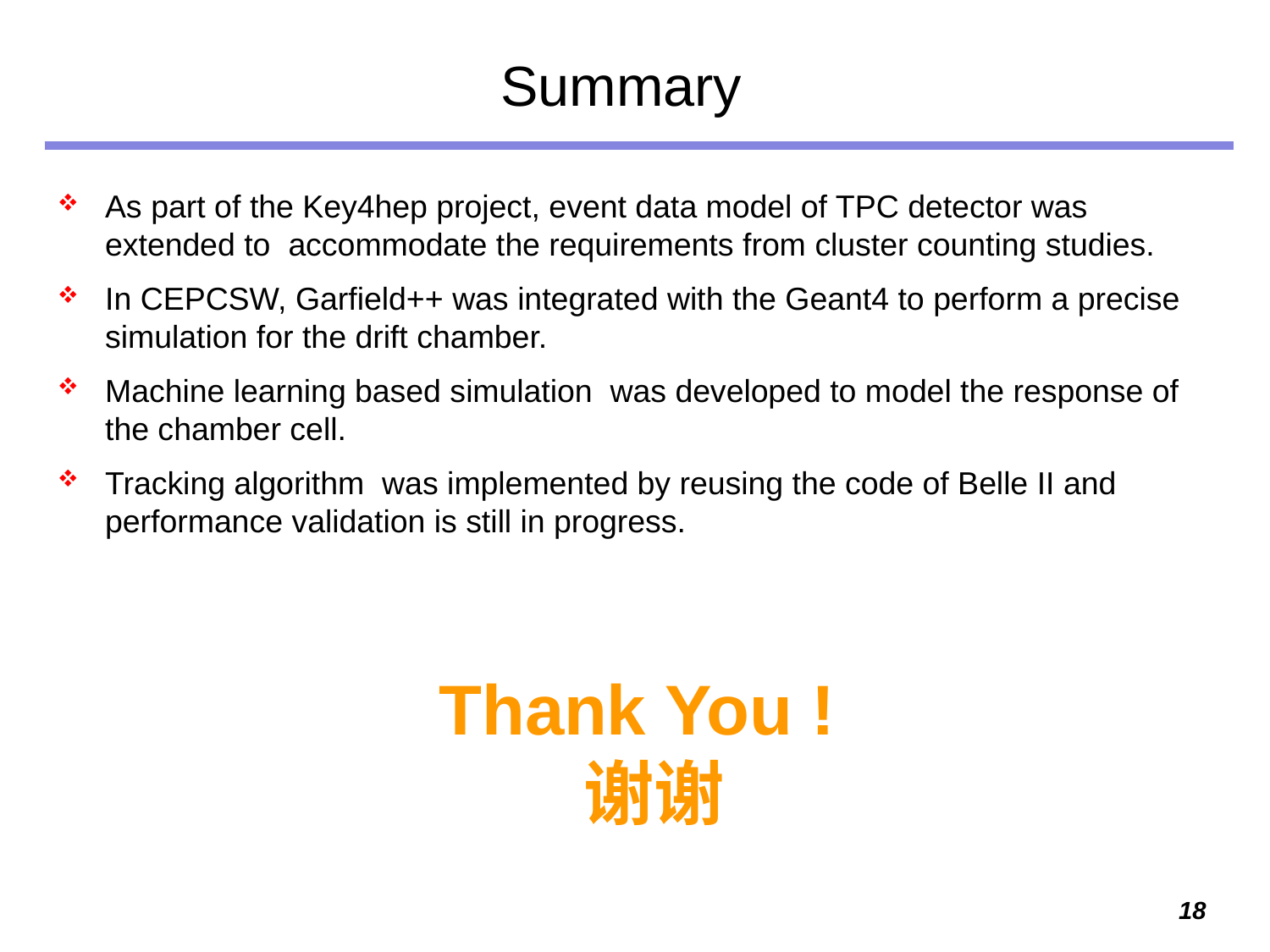

# Summary
As part of the Key4hep project, event data model of TPC detector was extended to  accommodate the requirements from cluster counting studies.
In CEPCSW, Garfield++ was integrated with the Geant4 to perform a precise simulation for the drift chamber.
Machine learning based simulation  was developed to model the response of the chamber cell.
Tracking algorithm  was implemented by reusing the code of Belle II and performance validation is still in progress.
Thank You !
 谢谢
18